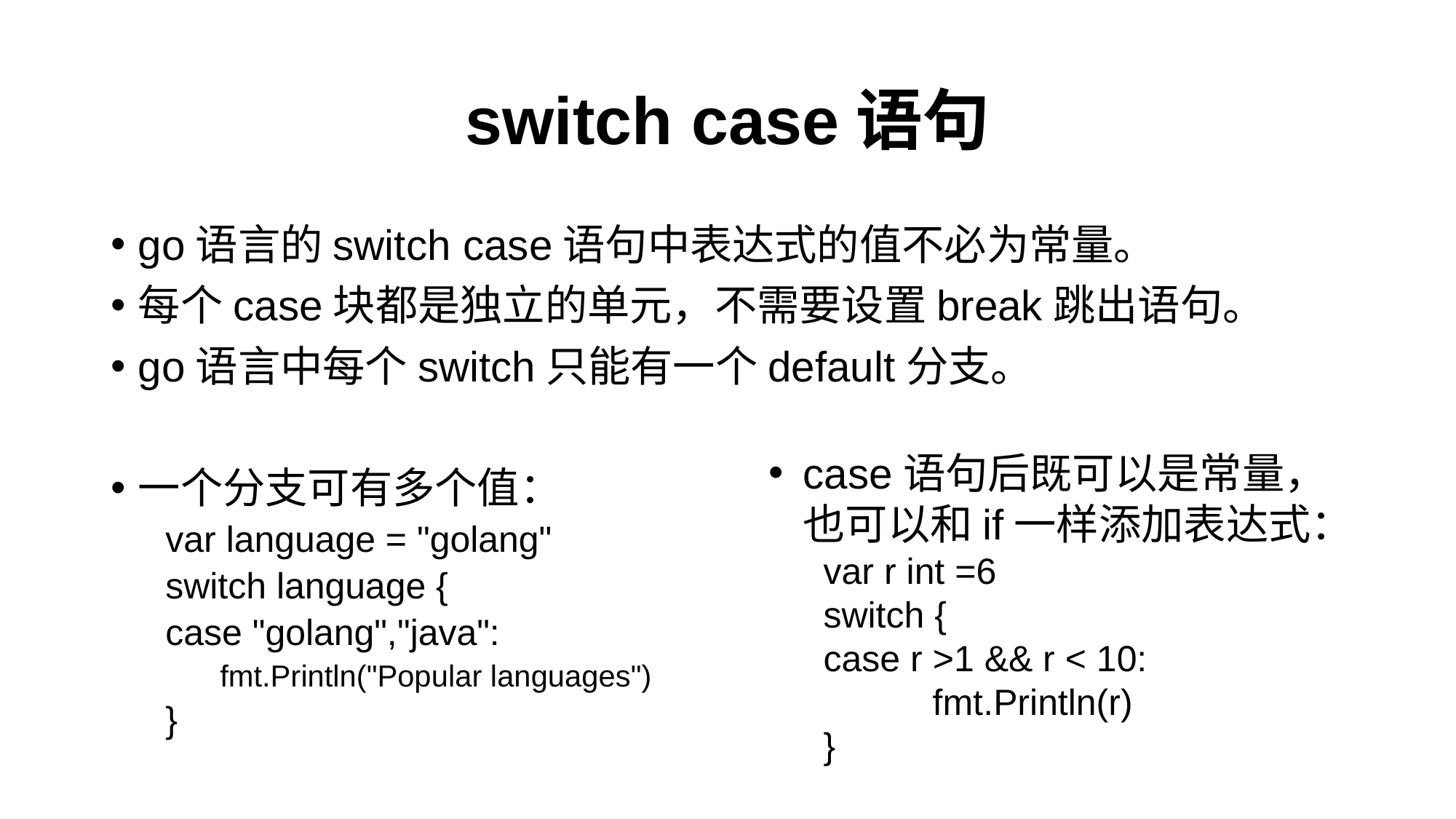

# switch case语句
go语言的switch case语句中表达式的值不必为常量。
每个case块都是独立的单元，不需要设置break跳出语句。
go语言中每个switch只能有一个default分支。

一个分支可有多个值：
var language = "golang"
switch language {
case "golang","java":
fmt.Println("Popular languages")
}
case语句后既可以是常量，也可以和if一样添加表达式：
var r int =6
switch {
case r >1 && r < 10:
	fmt.Println(r)
}